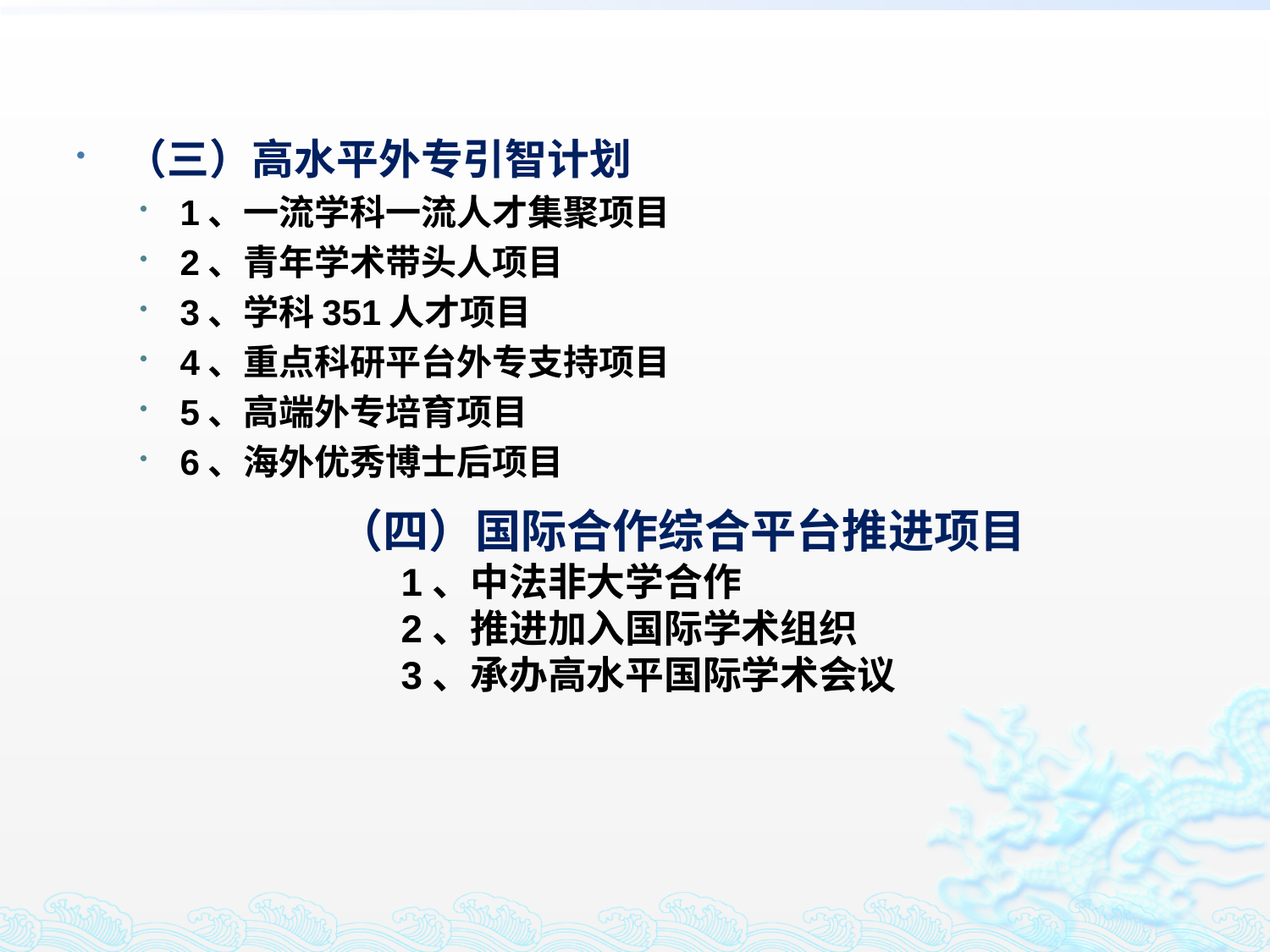

（三）高水平外专引智计划
1、一流学科一流人才集聚项目
2、青年学术带头人项目
3、学科351人才项目
4、重点科研平台外专支持项目
5、高端外专培育项目
6、海外优秀博士后项目

（四）国际合作综合平台推进项目
1、中法非大学合作
2、推进加入国际学术组织
3、承办高水平国际学术会议